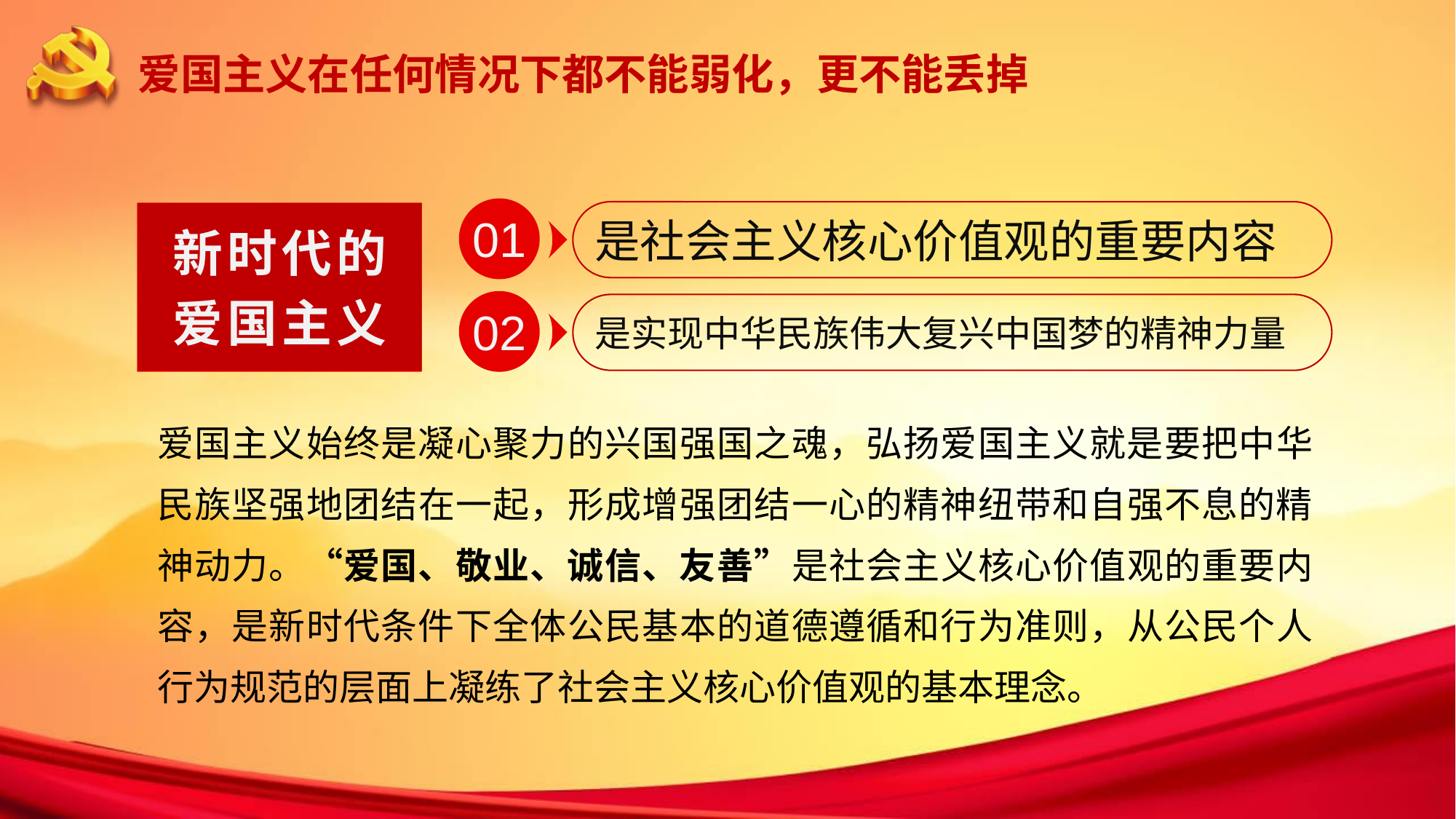

01
是社会主义核心价值观的重要内容

新时代的
爱国主义

02
是实现中华民族伟大复兴中国梦的精神力量

爱国主义始终是凝心聚力的兴国强国之魂，弘扬爱国主义就是要把中华民族坚强地团结在一起，形成增强团结一心的精神纽带和自强不息的精神动力。“爱国、敬业、诚信、友善”是社会主义核心价值观的重要内容，是新时代条件下全体公民基本的道德遵循和行为准则，从公民个人行为规范的层面上凝练了社会主义核心价值观的基本理念。